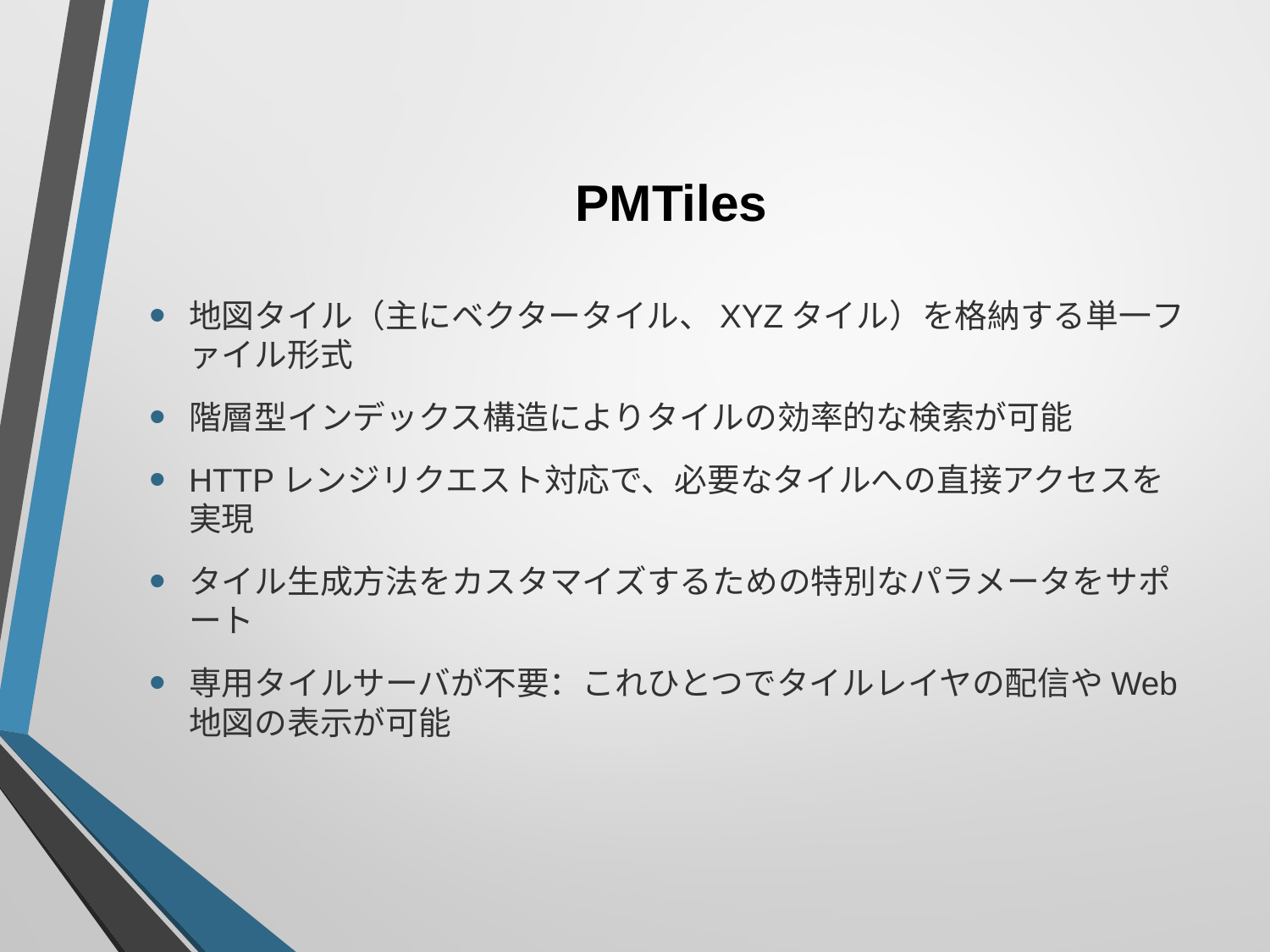

# PMTiles
地図タイル（主にベクタータイル、XYZタイル）を格納する単一ファイル形式
階層型インデックス構造によりタイルの効率的な検索が可能
HTTPレンジリクエスト対応で、必要なタイルへの直接アクセスを実現
タイル生成方法をカスタマイズするための特別なパラメータをサポート
専用タイルサーバが不要：これひとつでタイルレイヤの配信やWeb地図の表示が可能